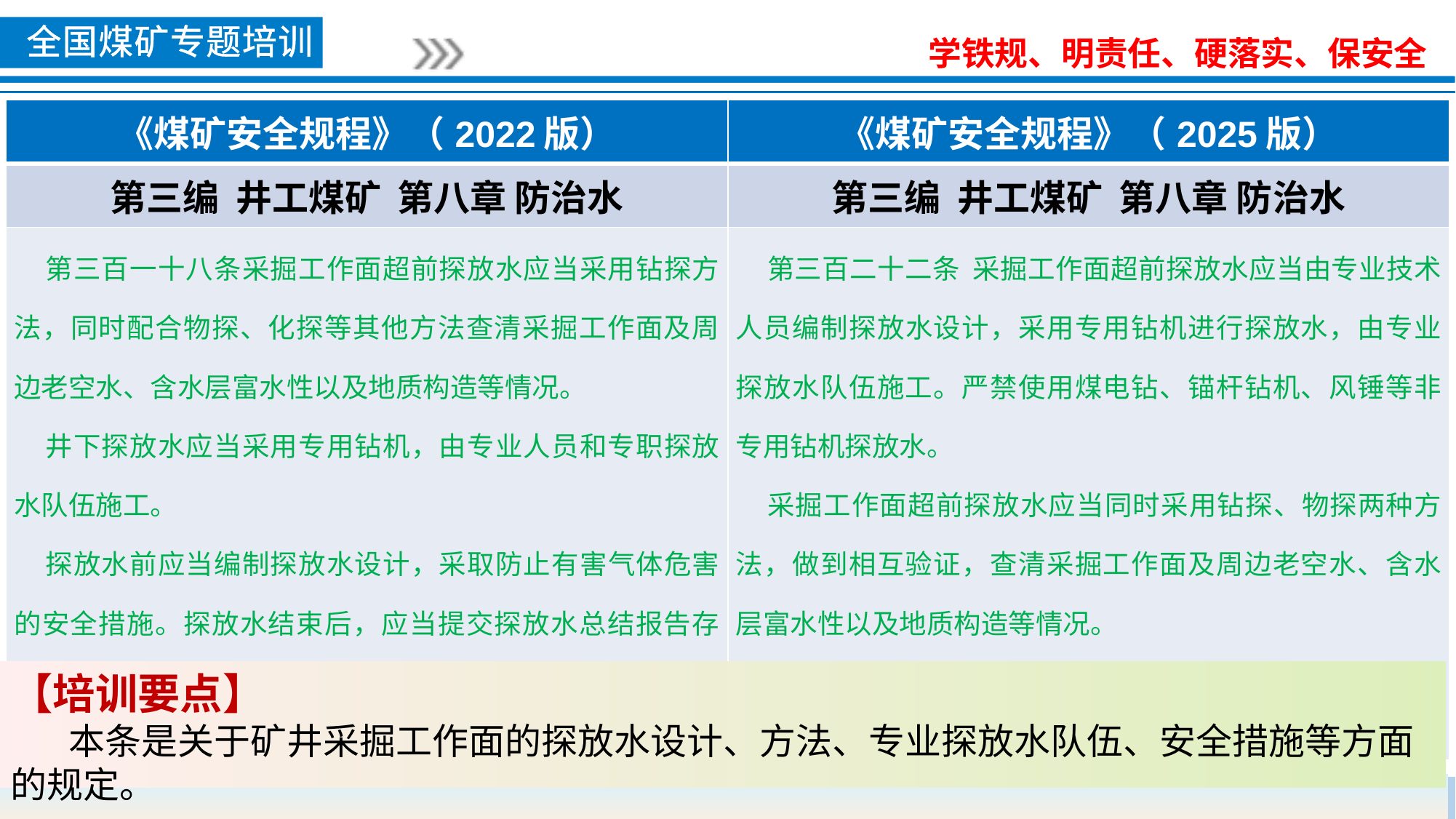

| 《煤矿安全规程》（2022版） | 《煤矿安全规程》（2025版） |
| --- | --- |
| 第三编 井工煤矿 第八章 防治水 | 第三编 井工煤矿 第八章 防治水 |
| 第三百一十八条采掘工作面超前探放水应当采用钻探方法，同时配合物探、化探等其他方法查清采掘工作面及周边老空水、含水层富水性以及地质构造等情况。 井下探放水应当采用专用钻机，由专业人员和专职探放水队伍施工。 探放水前应当编制探放水设计，采取防止有害气体危害的安全措施。探放水结束后，应当提交探放水总结报告存档备查。 | 第三百二十二条 采掘工作面超前探放水应当由专业技术人员编制探放水设计，采用专用钻机进行探放水，由专业探放水队伍施工。严禁使用煤电钻、锚杆钻机、风锤等非专用钻机探放水。 采掘工作面超前探放水应当同时采用钻探、物探两种方法，做到相互验证，查清采掘工作面及周边老空水、含水层富水性以及地质构造等情况。 探放水过程中应当建立施工原始记录；探放水结束后应当提交探放水总结报告。 |
【培训要点】
      本条是关于矿井采掘工作面的探放水设计、方法、专业探放水队伍、安全措施等方面的规定。